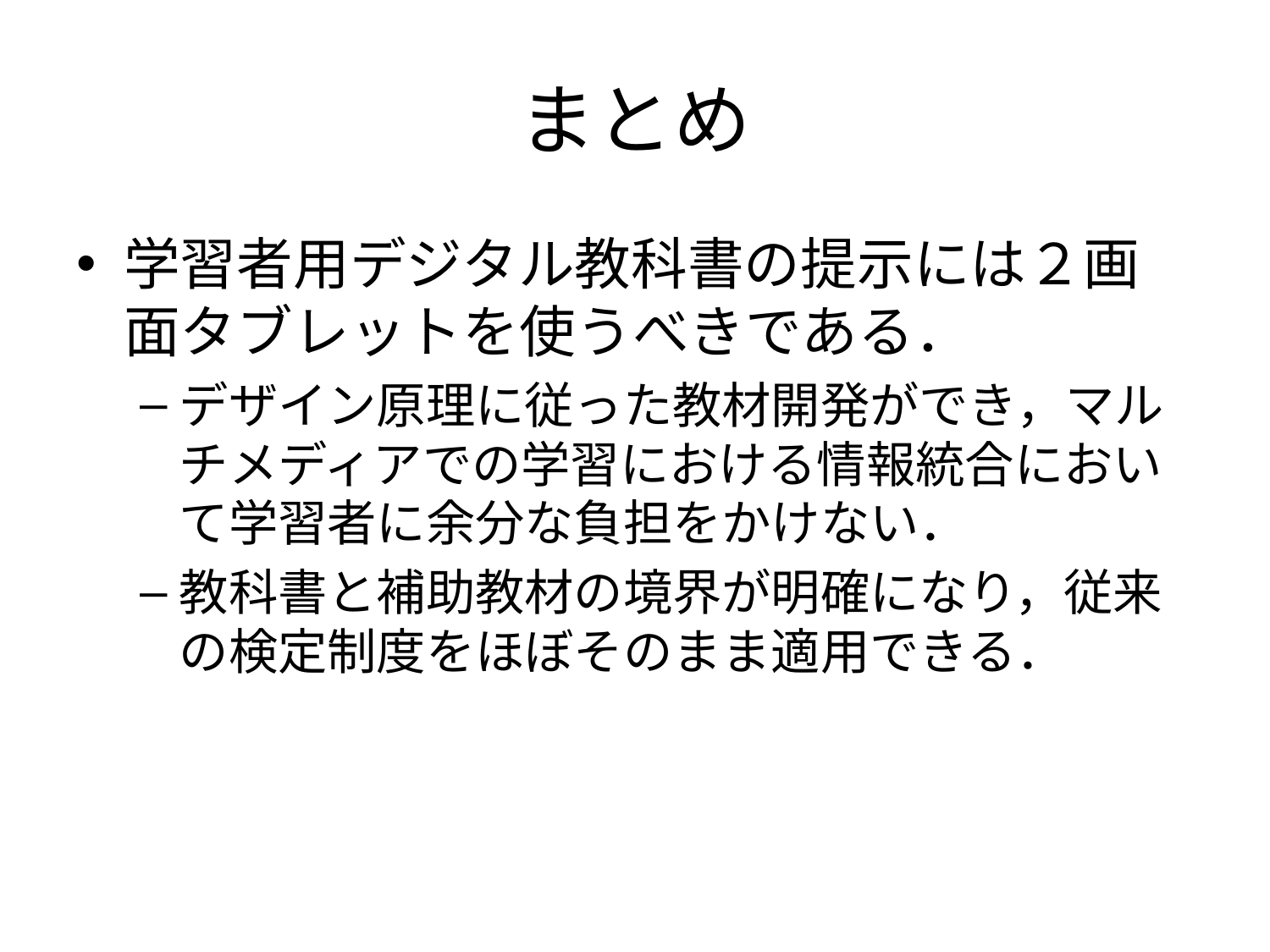

# まとめ
学習者用デジタル教科書の提示には２画面タブレットを使うべきである．
デザイン原理に従った教材開発ができ，マルチメディアでの学習における情報統合において学習者に余分な負担をかけない．
教科書と補助教材の境界が明確になり，従来の検定制度をほぼそのまま適用できる．